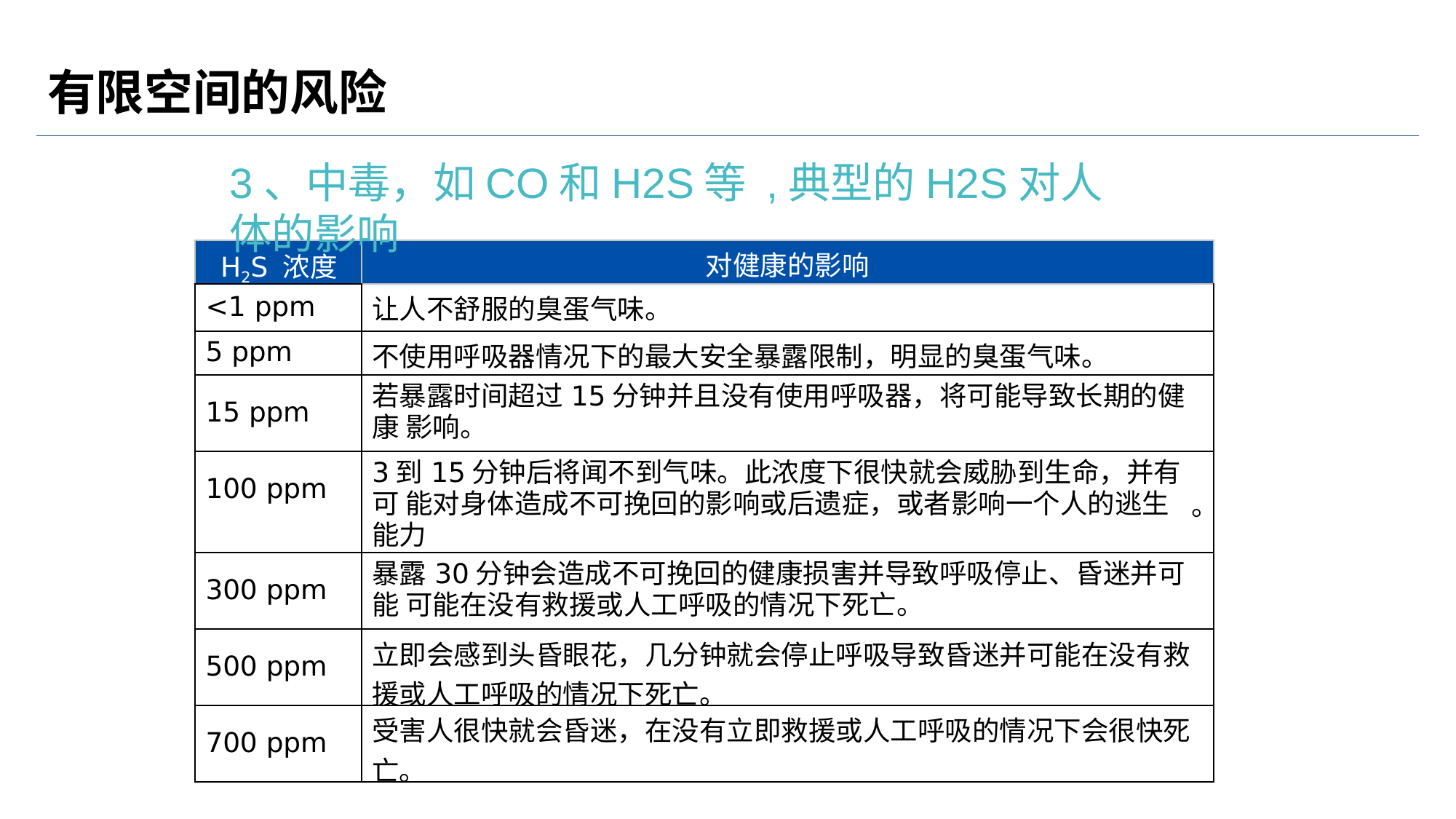

# 有限空间的风险
3、中毒，如CO和H2S等 ,典型的H2S对人体的影响
| H2S 浓度 | 对健康的影响 |
| --- | --- |
| <1 ppm | 让人不舒服的臭蛋气味。 |
| 5 ppm | 不使用呼吸器情况下的最大安全暴露限制，明显的臭蛋气味。 |
| 15 ppm | 若暴露时间超过15分钟并且没有使用呼吸器，将可能导致长期的健康 影响。 |
| 100 ppm | 3到15分钟后将闻不到气味。此浓度下很快就会威胁到生命，并有可 能对身体造成不可挽回的影响或后遗症，或者影响一个人的逃生能力 |
| 300 ppm | 暴露30分钟会造成不可挽回的健康损害并导致呼吸停止、昏迷并可能 可能在没有救援或人工呼吸的情况下死亡。 |
| 500 ppm | 立即会感到头昏眼花，几分钟就会停止呼吸导致昏迷并可能在没有救 援或人工呼吸的情况下死亡。 |
| 700 ppm | 受害人很快就会昏迷，在没有立即救援或人工呼吸的情况下会很快死 亡。 |
。
19